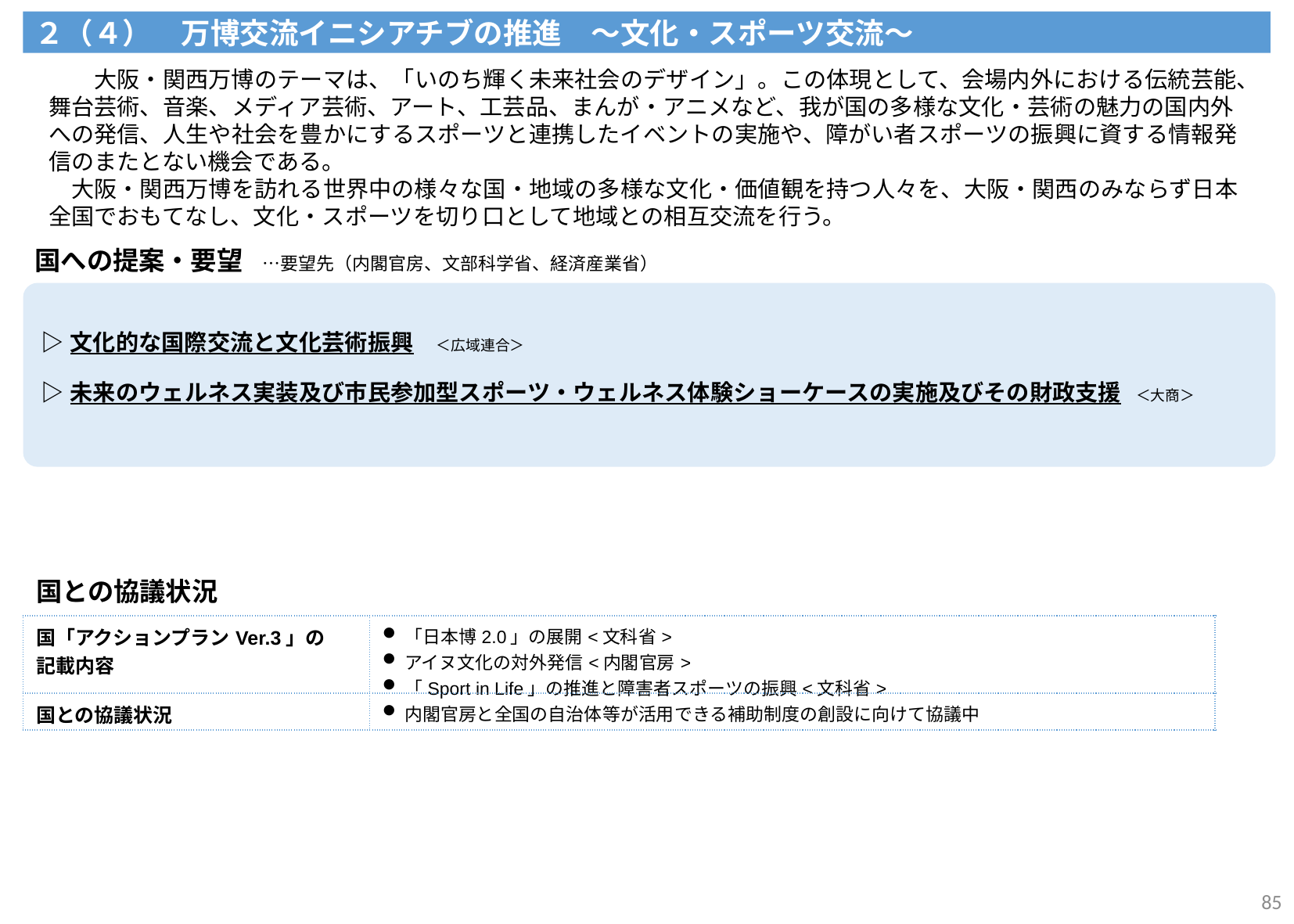

２（４）　万博交流イニシアチブの推進　～文化・スポーツ交流～
　　大阪・関西万博のテーマは、「いのち輝く未来社会のデザイン」。この体現として、会場内外における伝統芸能、舞台芸術、音楽、メディア芸術、アート、工芸品、まんが・アニメなど、我が国の多様な文化・芸術の魅力の国内外への発信、人生や社会を豊かにするスポーツと連携したイベントの実施や、障がい者スポーツの振興に資する情報発信のまたとない機会である。
　大阪・関西万博を訪れる世界中の様々な国・地域の多様な文化・価値観を持つ人々を、大阪・関西のみならず日本全国でおもてなし、文化・スポーツを切り口として地域との相互交流を行う。
国への提案・要望　…要望先（内閣官房、文部科学省、経済産業省）

| ▷文化的な国際交流と文化芸術振興　＜広域連合＞ ▷未来のウェルネス実装及び市民参加型スポーツ・ウェルネス体験ショーケースの実施及びその財政支援　＜大商＞ |
| --- |
国との協議状況
| 国「アクションプランVer.3」の 記載内容 | 「日本博2.0」の展開<文科省> アイヌ文化の対外発信<内閣官房> 「Sport in Life」の推進と障害者スポーツの振興<文科省> |
| --- | --- |
| 国との協議状況 | 内閣官房と全国の自治体等が活用できる補助制度の創設に向けて協議中 |

85